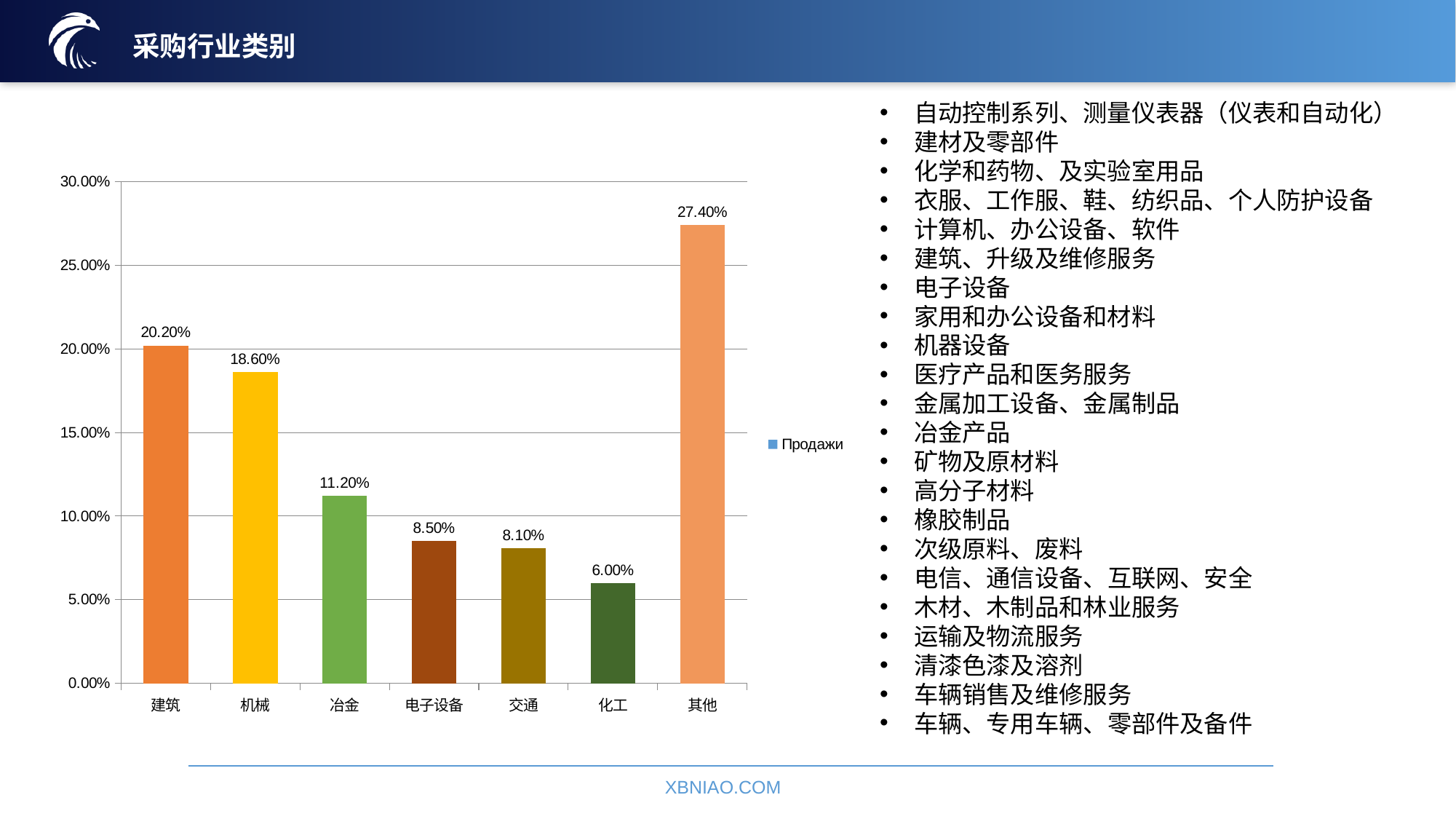

采购行业类别
自动控制系列、测量仪表器（仪表和自动化）
建材及零部件
化学和药物、及实验室用品
衣服、工作服、鞋、纺织品、个人防护设备
计算机、办公设备、软件
建筑、升级及维修服务
电子设备
家用和办公设备和材料
机器设备
医疗产品和医务服务
金属加工设备、金属制品
冶金产品
矿物及原材料
高分子材料
橡胶制品
次级原料、废料
电信、通信设备、互联网、安全
木材、木制品和林业服务
运输及物流服务
清漆色漆及溶剂
车辆销售及维修服务
车辆、专用车辆、零部件及备件

### Chart

| Category | Продажи |
|---|---|
| 建筑 | 0.202 |
| 机械 | 0.186 |
| 冶金 | 0.112 |
| 电子设备 | 0.085 |
| 交通 | 0.081 |
| 化工 | 0.06 |
| 其他 | 0.274 |